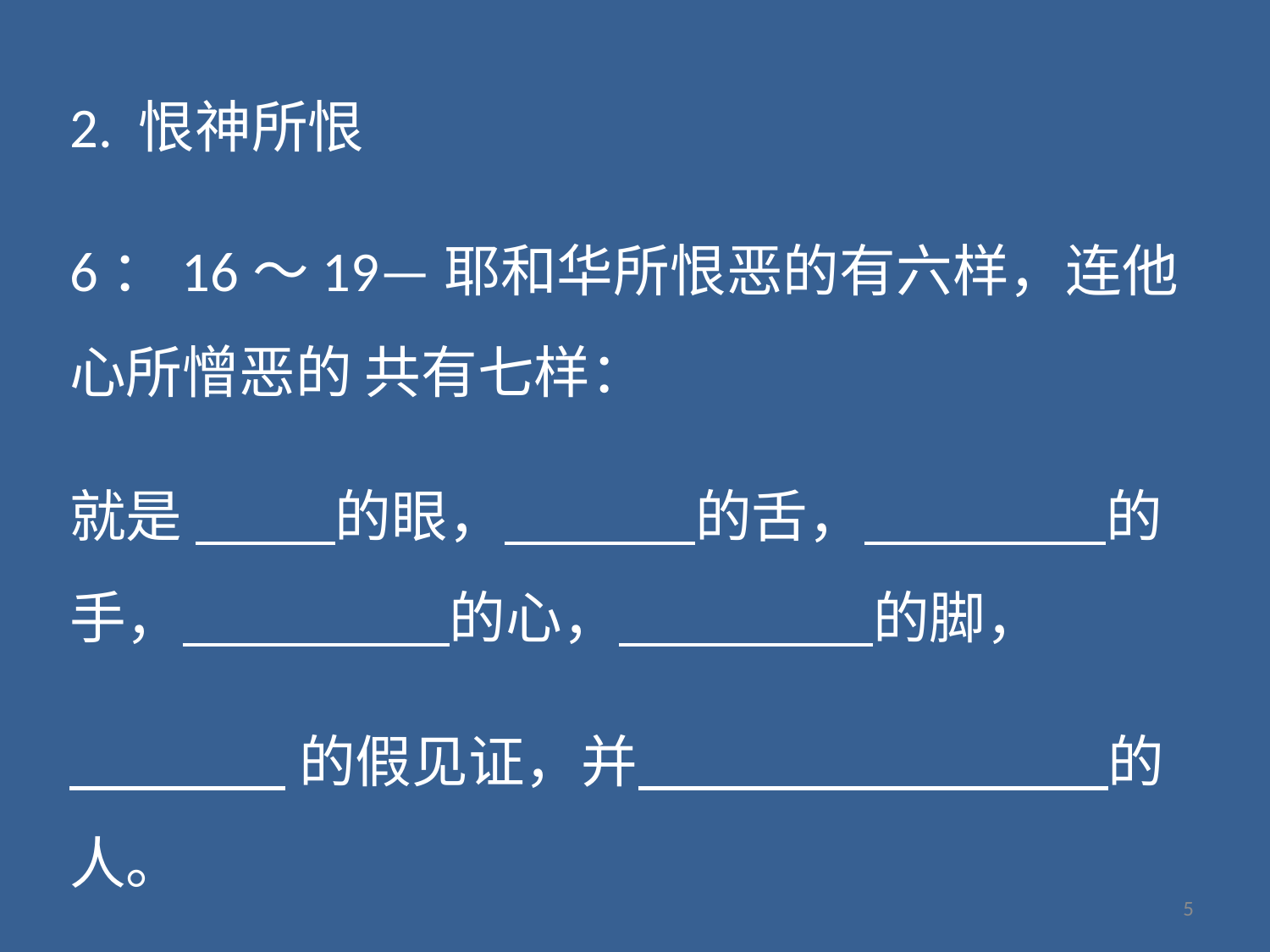

2. 恨神所恨
6：16～19—耶和华所恨恶的有六样，连他心所憎恶的 共有七样：
就是            的眼，               的舌，                   的手，                     的心，                    的脚，
                 的假见证，并                                     的人。
5